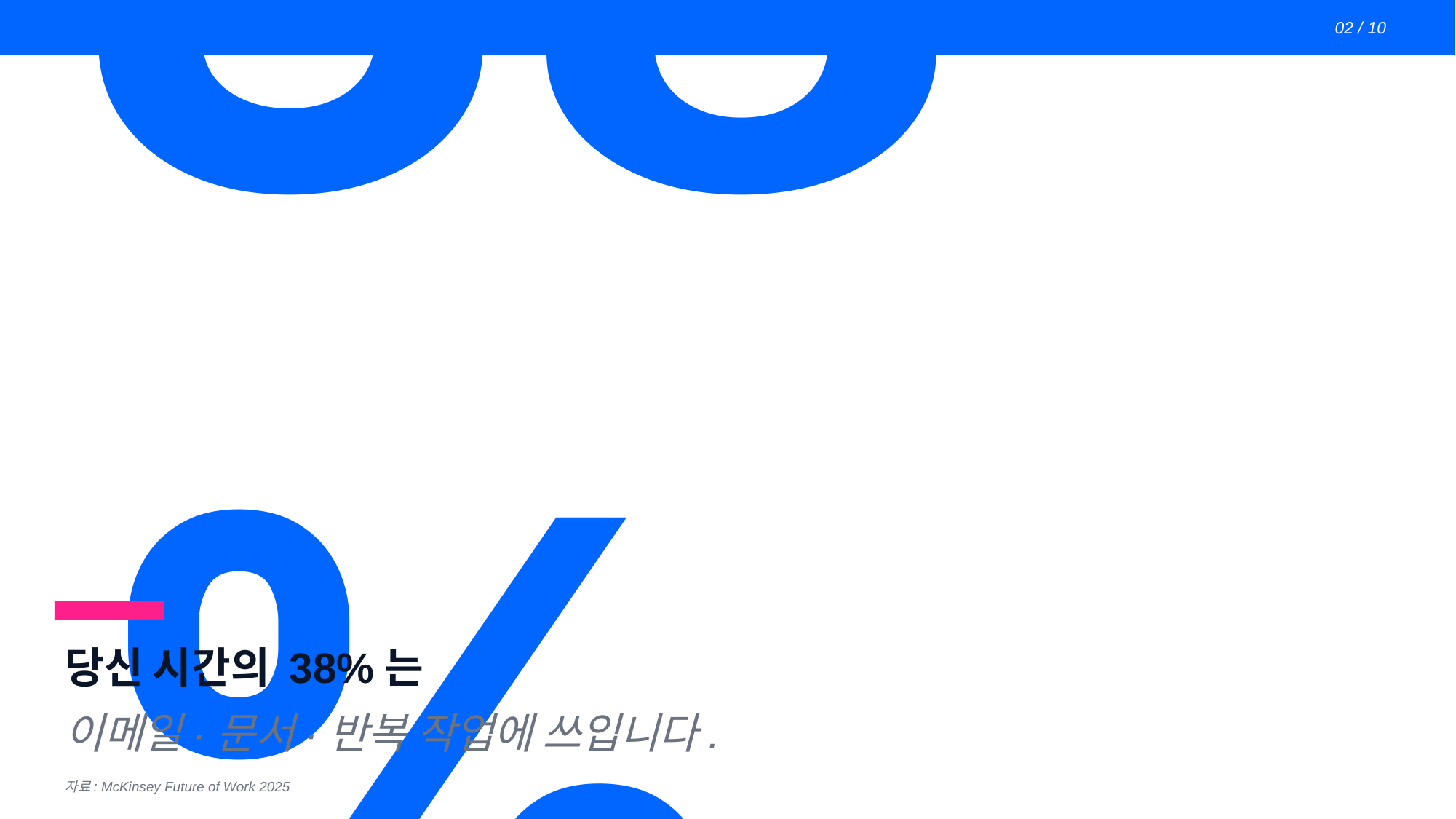

02 / 10
38%

당신 시간의 38%는
이메일·문서·반복 작업에 쓰입니다.
자료: McKinsey Future of Work 2025